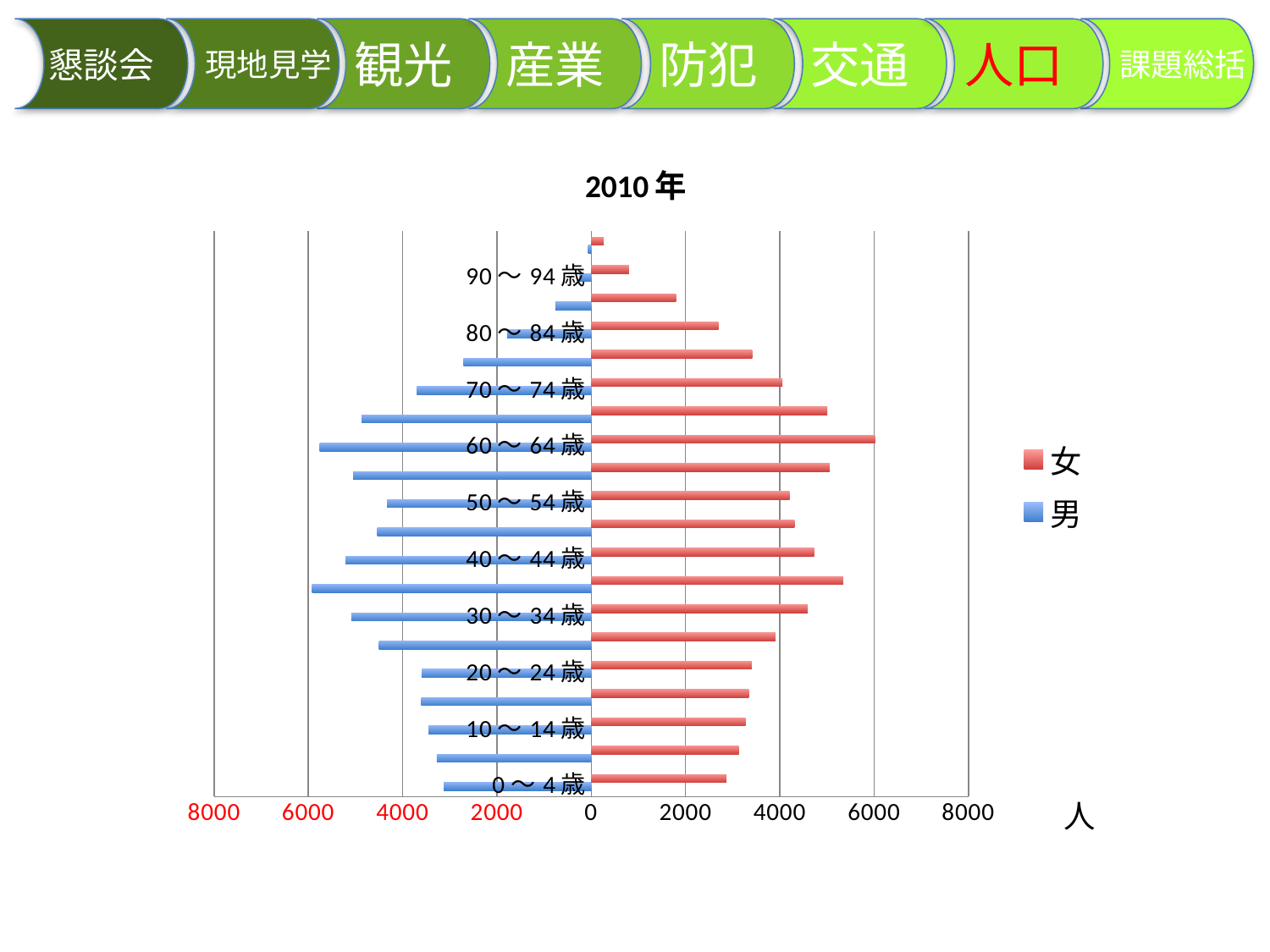

現地見学
交通
観光
防犯
懇談会
産業
　課題総括
人口

### Chart: 2010年

| Category | 男 | 女 |
|---|---|---|
| 0～4歳 | -3126.553847454522 | 2868.87832456067 |
| 5～9歳 | -3276.878637151432 | 3130.41702175063 |
| 10～14歳 | -3450.407924586792 | 3277.28105940346 |
| 15～19歳 | -3606.786061519815 | 3342.66573370095 |
| 20～24歳 | -3594.679367047584 | 3403.02081766786 |
| 25～29歳 | -4501.67256125914 | 3907.99168685772 |
| 30～34歳 | -5090.86502557455 | 4590.00413568385 |
| 35～39歳 | -5918.15581451056 | 5343.436767204167 |
| 40～44歳 | -5207.896405472813 | 4729.82674687387 |
| 45～49歳 | -4539.001535881863 | 4312.37074943604 |
| 50～54歳 | -4329.1521650298 | 4207.75527056006 |
| 55～59歳 | -5048.491594921726 | 5057.75603642744 |
| 60～64歳 | -5756.733221547438 | 6021.42554376584 |
| 65～69歳 | -4869.91785145627 | 5009.47196925391 |
| 70～74歳 | -3696.577378855556 | 4056.86756064277 |
| 75～79歳 | -2710.890670574476 | 3415.09183446125 |
| 80～84歳 | -1787.755217066607 | 2700.89000751943 |
| 85～89歳 | -761.7128605447449 | 1796.56966608182 |
| 90～94歳 | -259.2850399470187 | 801.7166986938479 |
| 95歳以上 | -67.0 | 265.0 |
人